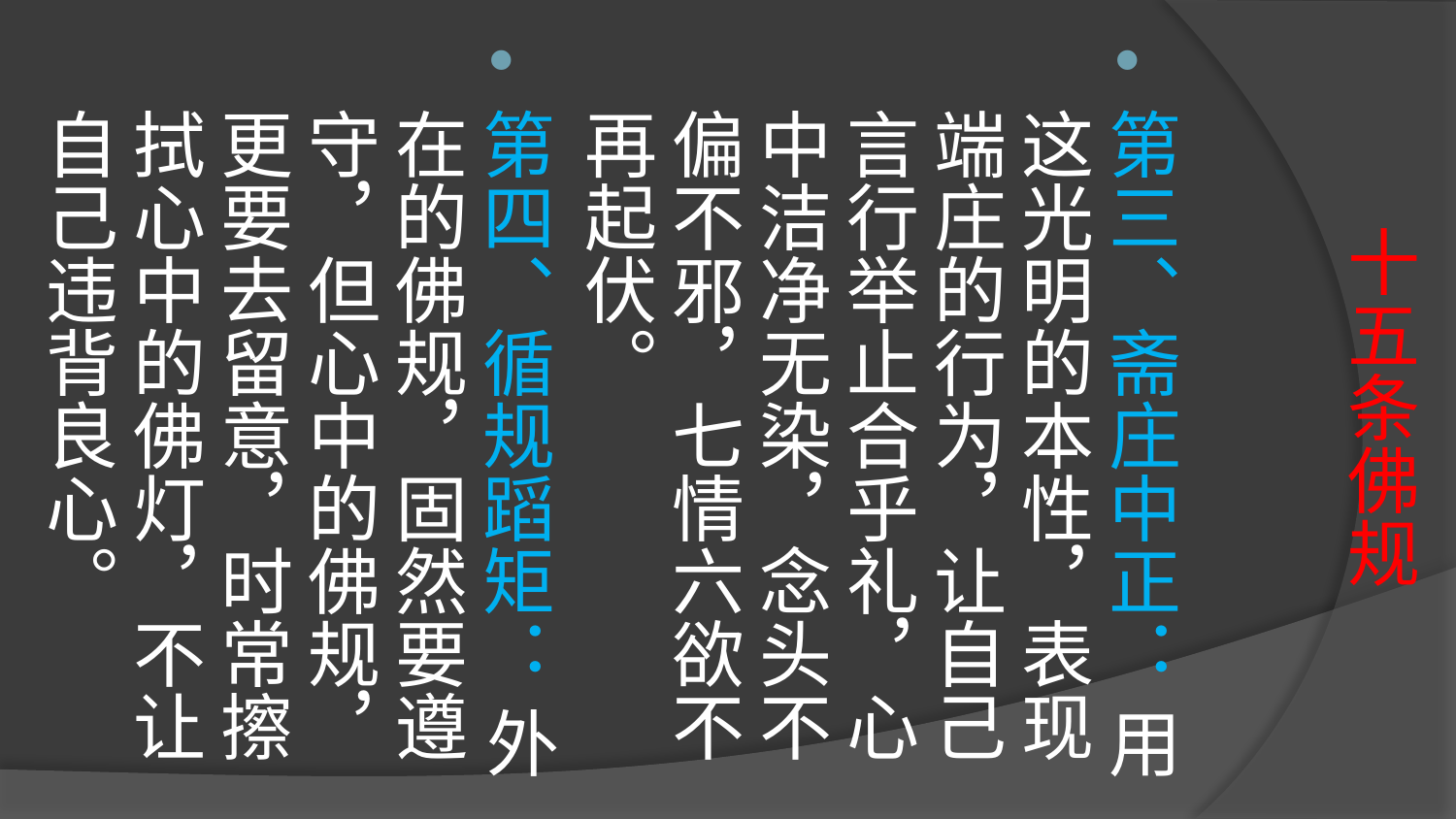

# 十五条佛规
第三、斋庄中正： 用这光明的本性，表现端庄的行为，让自己言行举止合乎礼，心中洁净无染，念头不偏不邪，七情六欲不再起伏。
第四、循规蹈矩： 外在的佛规，固然要遵守，但心中的佛规，更要去留意，时常擦拭心中的佛灯，不让自己违背良心。